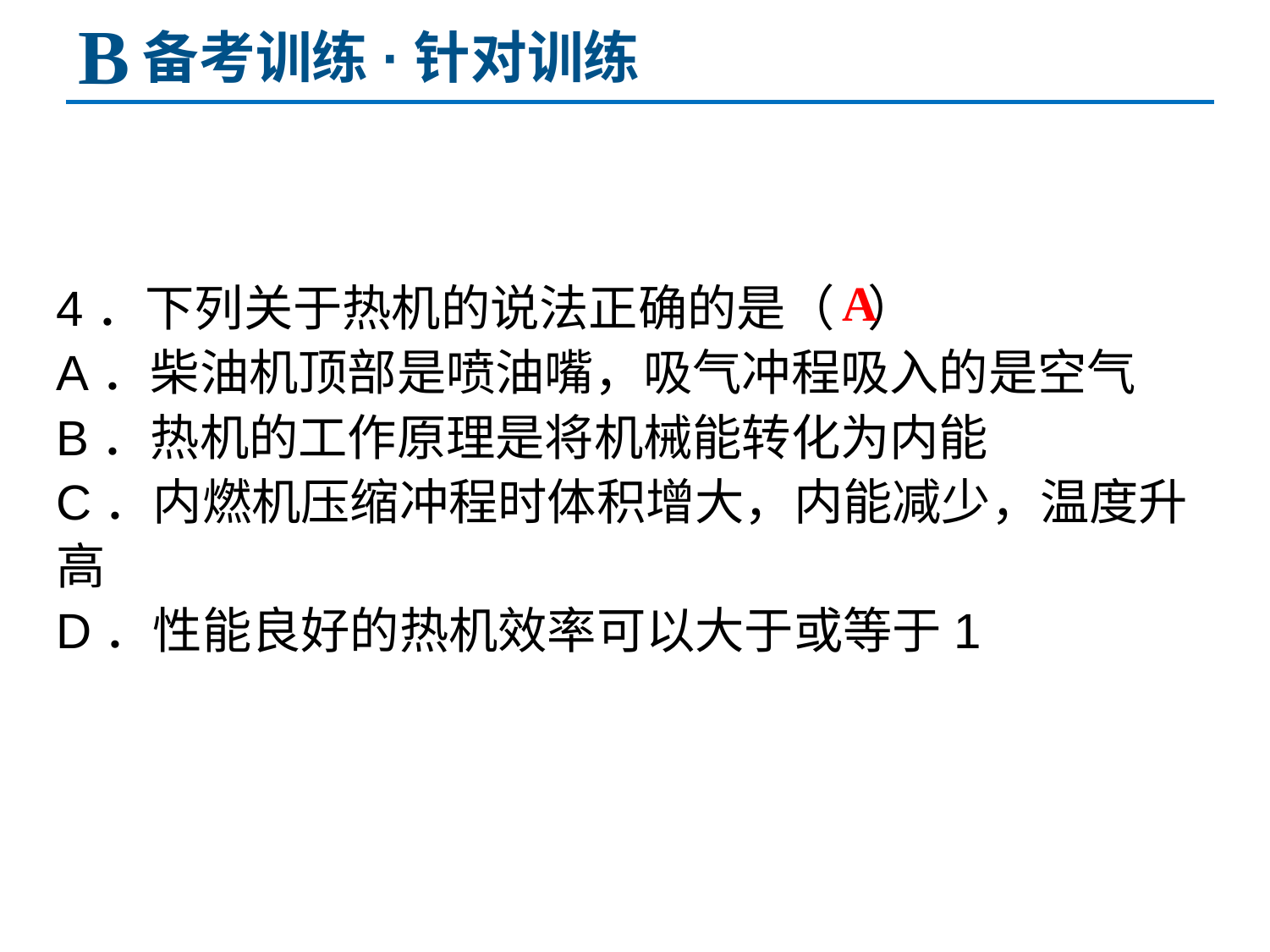

B
备考训练·针对训练
4．下列关于热机的说法正确的是（   ）
A．柴油机顶部是喷油嘴，吸气冲程吸入的是空气
B．热机的工作原理是将机械能转化为内能
C．内燃机压缩冲程时体积增大，内能减少，温度升高
D．性能良好的热机效率可以大于或等于1
A